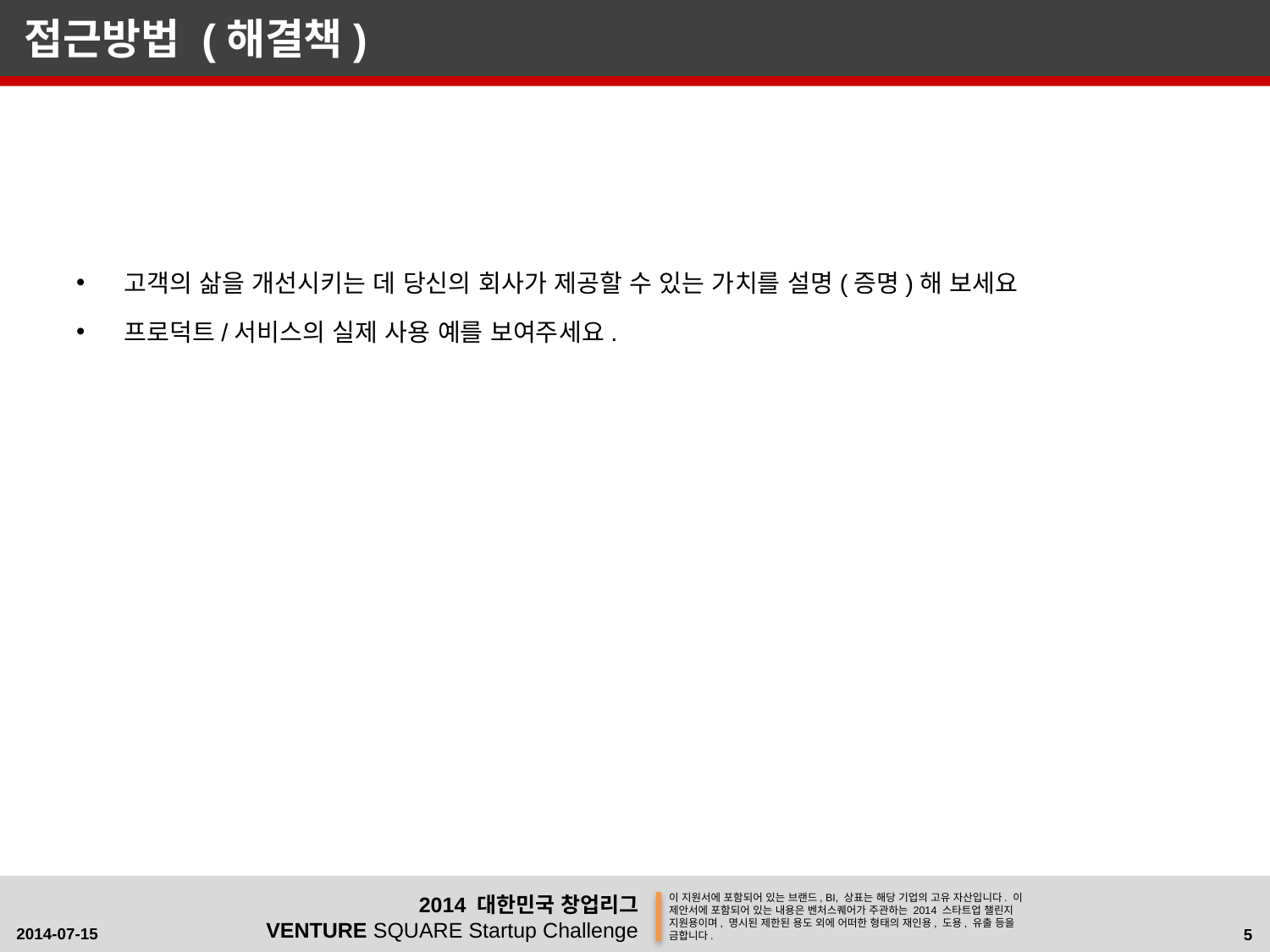

접근방법 (해결책)
고객의 삶을 개선시키는 데 당신의 회사가 제공할 수 있는 가치를 설명(증명)해 보세요
프로덕트/서비스의 실제 사용 예를 보여주세요.